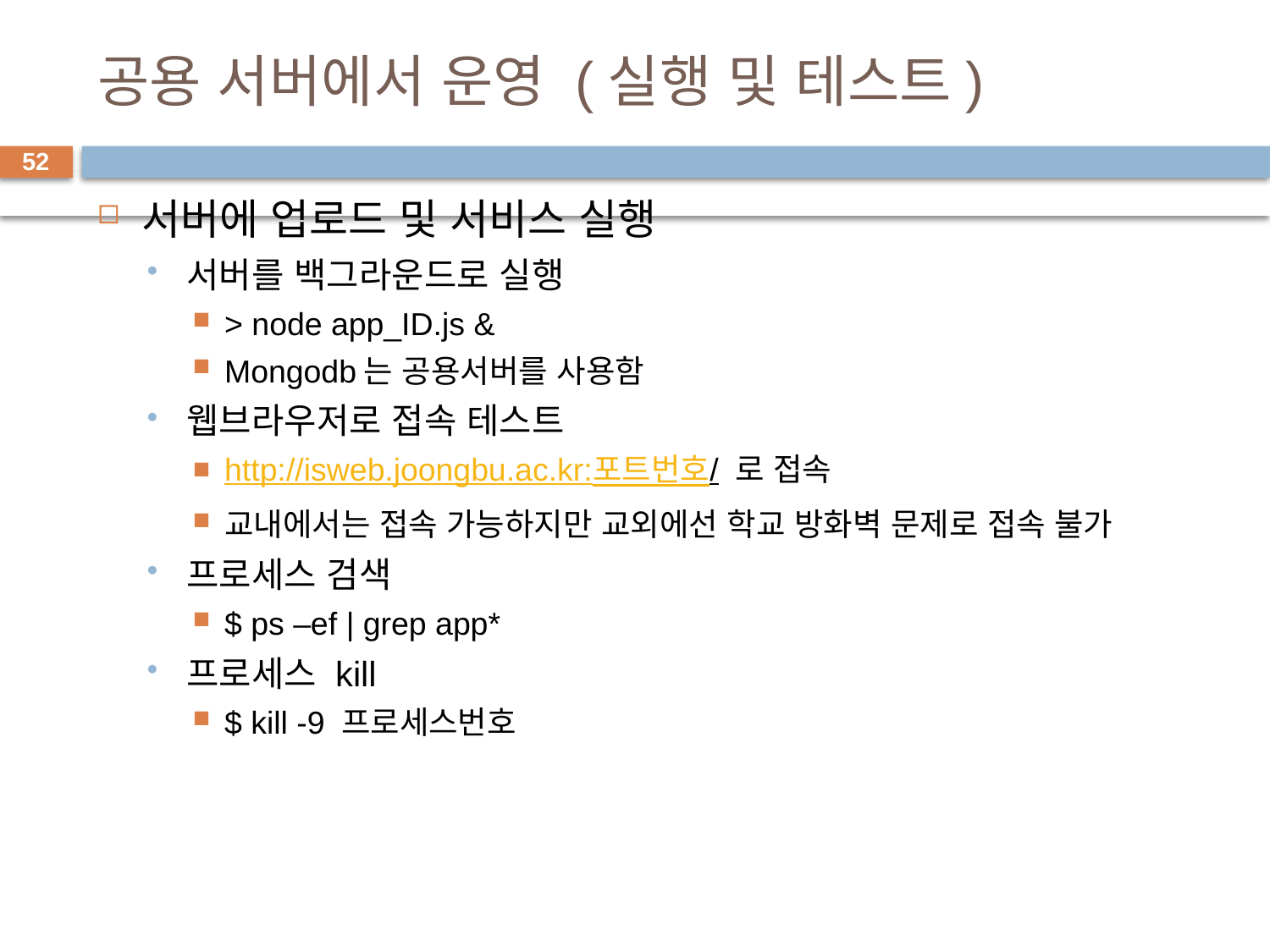

# 공용 서버에서 운영 (실행 및 테스트)
52
서버에 업로드 및 서비스 실행
서버를 백그라운드로 실행
> node app_ID.js &
Mongodb는 공용서버를 사용함
웹브라우저로 접속 테스트
http://isweb.joongbu.ac.kr:포트번호/ 로 접속
교내에서는 접속 가능하지만 교외에선 학교 방화벽 문제로 접속 불가
프로세스 검색
$ ps –ef | grep app*
프로세스 kill
$ kill -9 프로세스번호